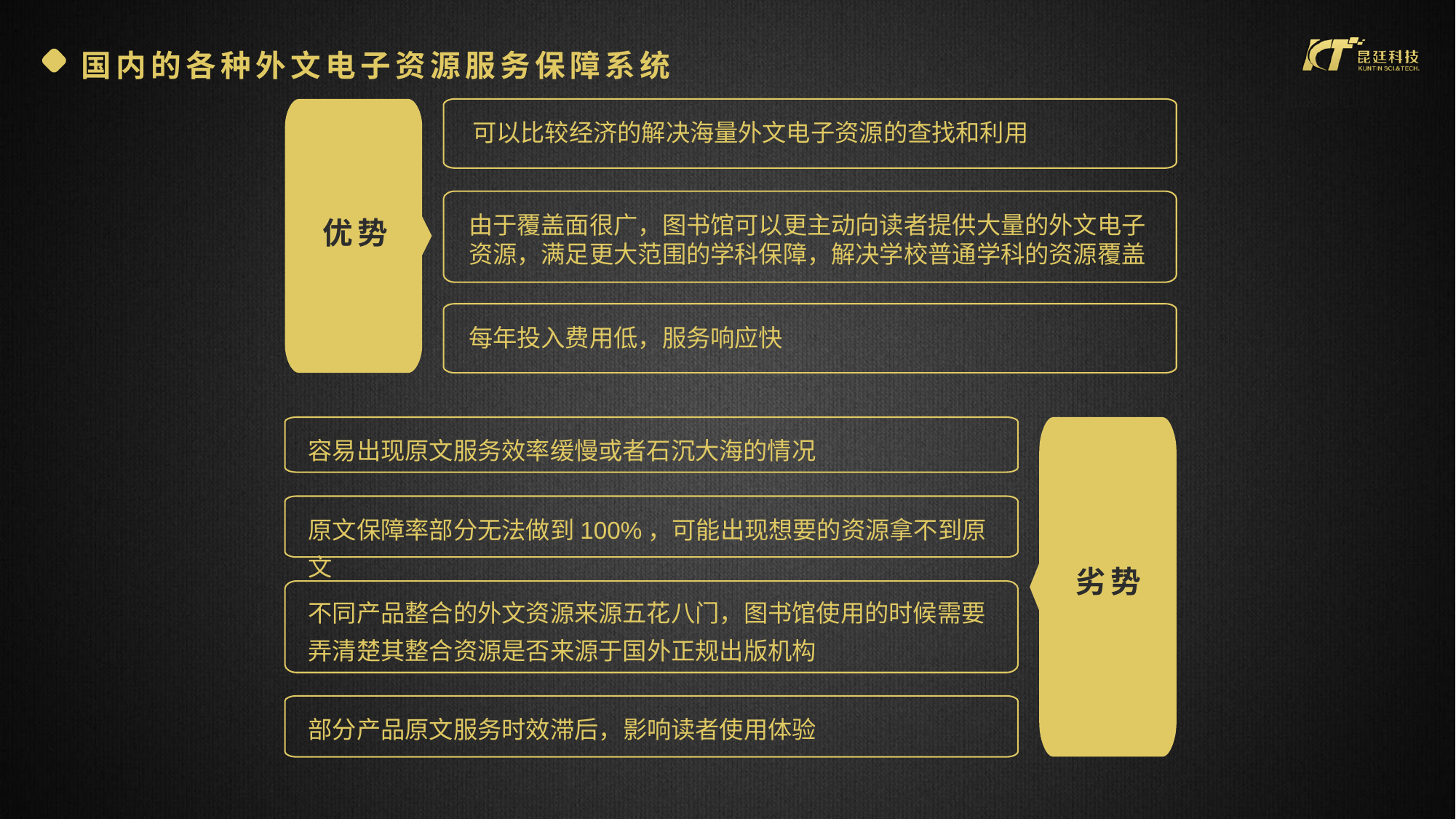

国内的各种外文电子资源服务保障系统

优势

可以比较经济的解决海量外文电子资源的查找和利用

由于覆盖面很广，图书馆可以更主动向读者提供大量的外文电子资源，满足更大范围的学科保障，解决学校普通学科的资源覆盖

每年投入费用低，服务响应快

容易出现原文服务效率缓慢或者石沉大海的情况

劣势

原文保障率部分无法做到100%，可能出现想要的资源拿不到原文

不同产品整合的外文资源来源五花八门，图书馆使用的时候需要弄清楚其整合资源是否来源于国外正规出版机构

部分产品原文服务时效滞后，影响读者使用体验